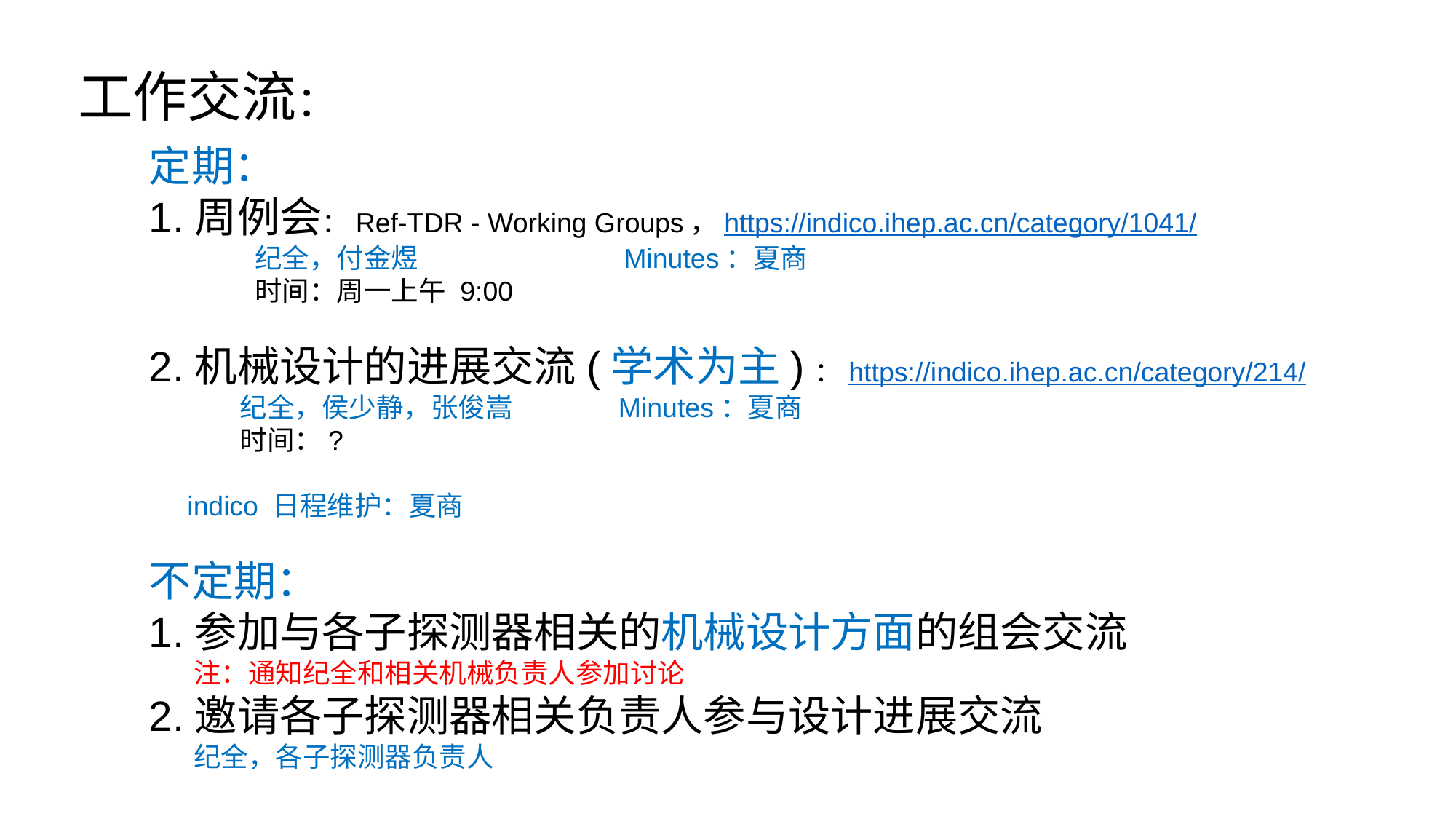

工作交流：
定期：
1.周例会：Ref-TDR - Working Groups，https://indico.ihep.ac.cn/category/1041/
             纪全，付金煜                          Minutes：夏商
             时间：周一上午 9:00

2.机械设计的进展交流(学术为主)：https://indico.ihep.ac.cn/category/214/
           纪全，侯少静，张俊嵩             Minutes：夏商
           时间：?

     indico 日程维护：夏商

不定期：
1.参加与各子探测器相关的机械设计方面的组会交流
     注：通知纪全和相关机械负责人参加讨论
2.邀请各子探测器相关负责人参与设计进展交流
     纪全，各子探测器负责人